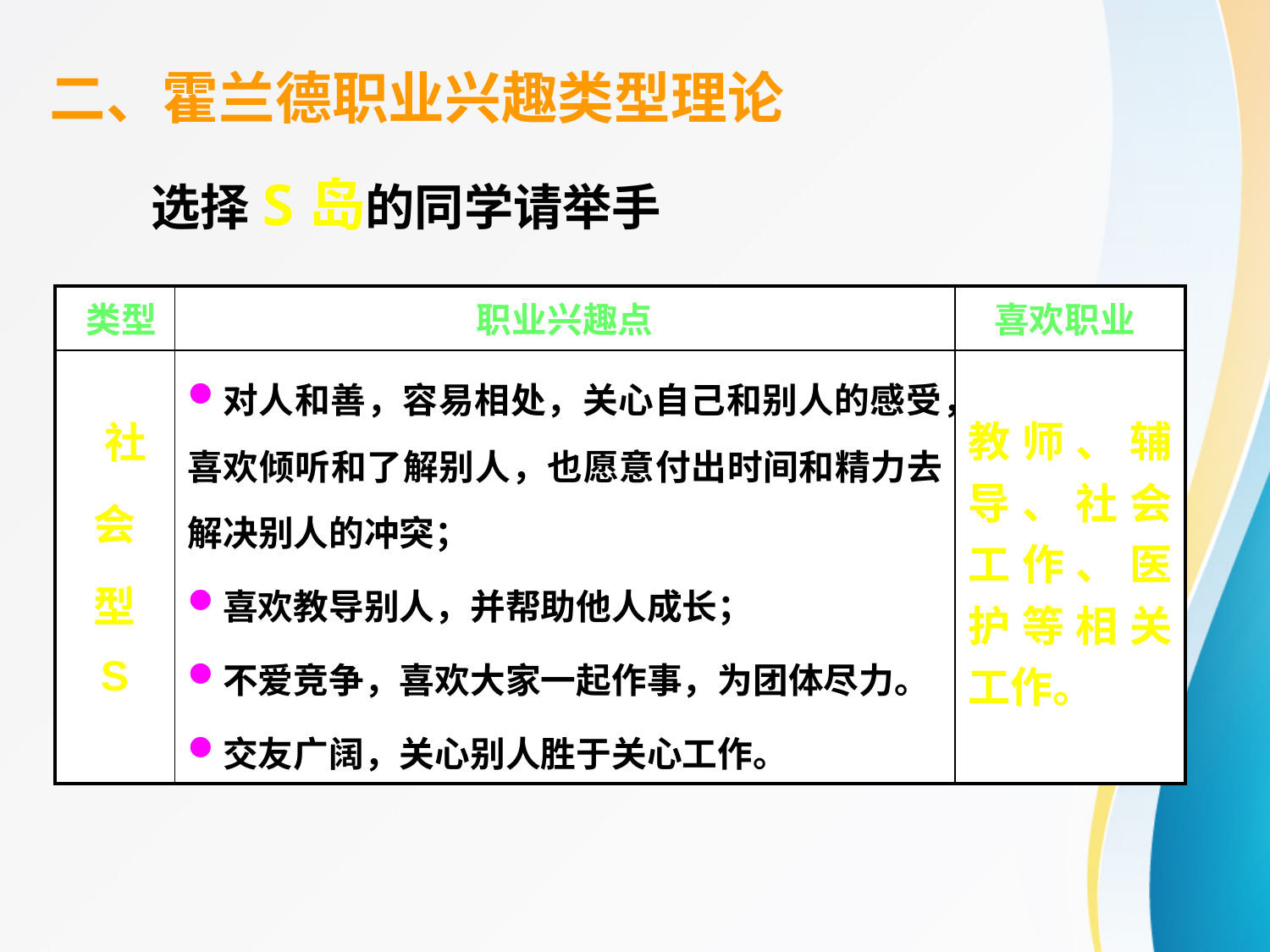

二、霍兰德职业兴趣类型理论
选择S岛的同学请举手
| 类型 | 职业兴趣点 | 喜欢职业 |
| --- | --- | --- |
| 社 会 型 S | 对人和善，容易相处，关心自己和别人的感受，喜欢倾听和了解别人，也愿意付出时间和精力去解决别人的冲突； 喜欢教导别人，并帮助他人成长； 不爱竞争，喜欢大家一起作事，为团体尽力。 交友广阔，关心别人胜于关心工作。 | 教师、辅导、社会工作、医护等相关工作。 |